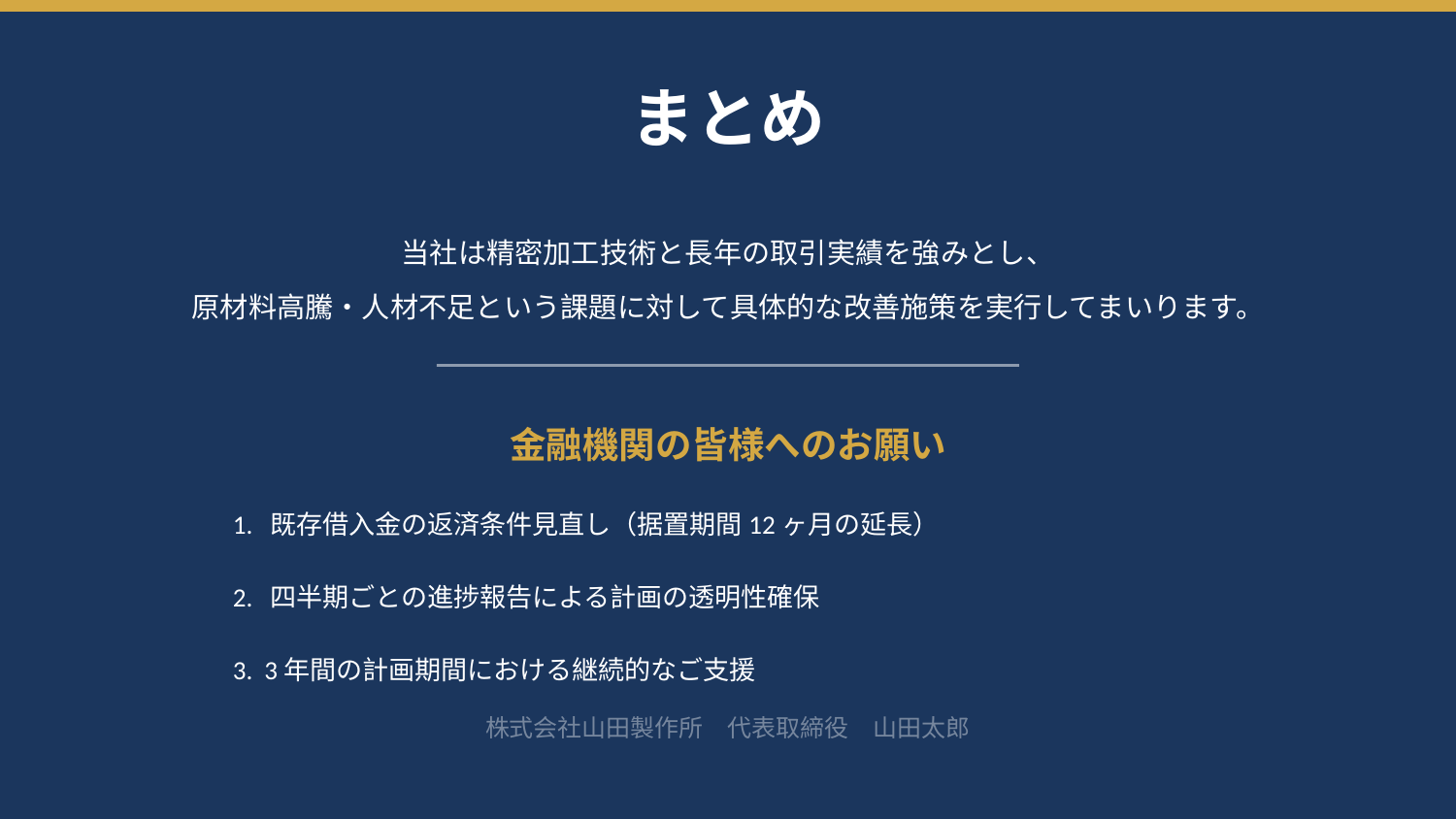

まとめ
当社は精密加工技術と長年の取引実績を強みとし、
原材料高騰・人材不足という課題に対して具体的な改善施策を実行してまいります。

金融機関の皆様へのお願い
1.  既存借入金の返済条件見直し（据置期間12ヶ月の延長）
2.  四半期ごとの進捗報告による計画の透明性確保
3.  3年間の計画期間における継続的なご支援
株式会社山田製作所　代表取締役　山田太郎